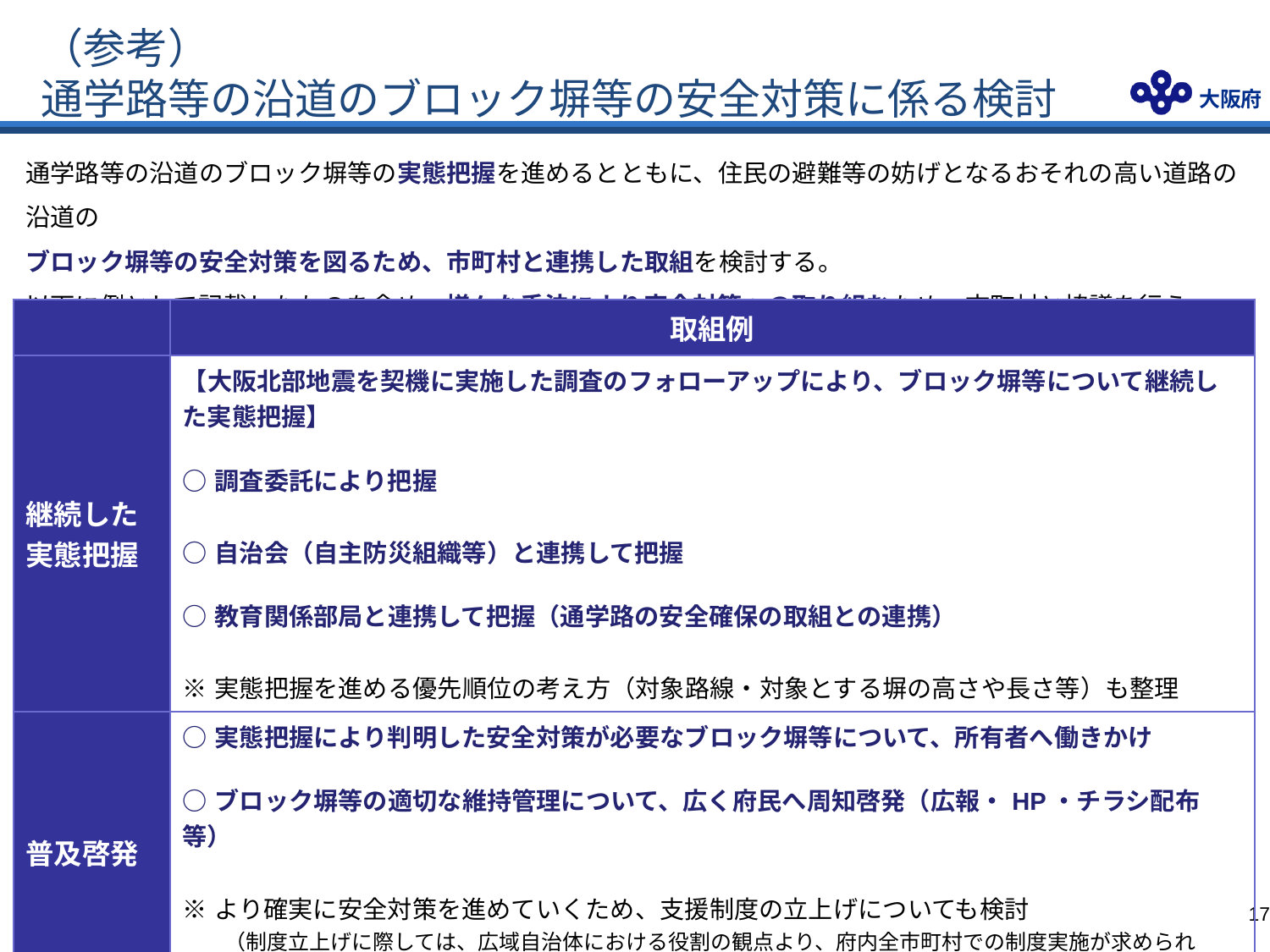

# （参考） 通学路等の沿道のブロック塀等の安全対策に係る検討
通学路等の沿道のブロック塀等の実態把握を進めるとともに、住民の避難等の妨げとなるおそれの高い道路の沿道の
ブロック塀等の安全対策を図るため、市町村と連携した取組を検討する。
以下に例として記載したものを含め、様々な手法により安全対策への取り組むため、市町村と協議を行う。
|  | 取組例 |
| --- | --- |
| 継続した 実態把握 | 【大阪北部地震を契機に実施した調査のフォローアップにより、ブロック塀等について継続した実態把握】 ○調査委託により把握 ○自治会（自主防災組織等）と連携して把握 ○教育関係部局と連携して把握（通学路の安全確保の取組との連携） 　　 ※実態把握を進める優先順位の考え方（対象路線・対象とする塀の高さや長さ等）も整理 |
| 普及啓発 | ○実態把握により判明した安全対策が必要なブロック塀等について、所有者へ働きかけ ○ブロック塀等の適切な維持管理について、広く府民へ周知啓発（広報・HP・チラシ配布等） 　　 ※より確実に安全対策を進めていくため、支援制度の立上げについても検討 　　（制度立上げに際しては、広域自治体における役割の観点より、府内全市町村での制度実施が求められる。） |
17